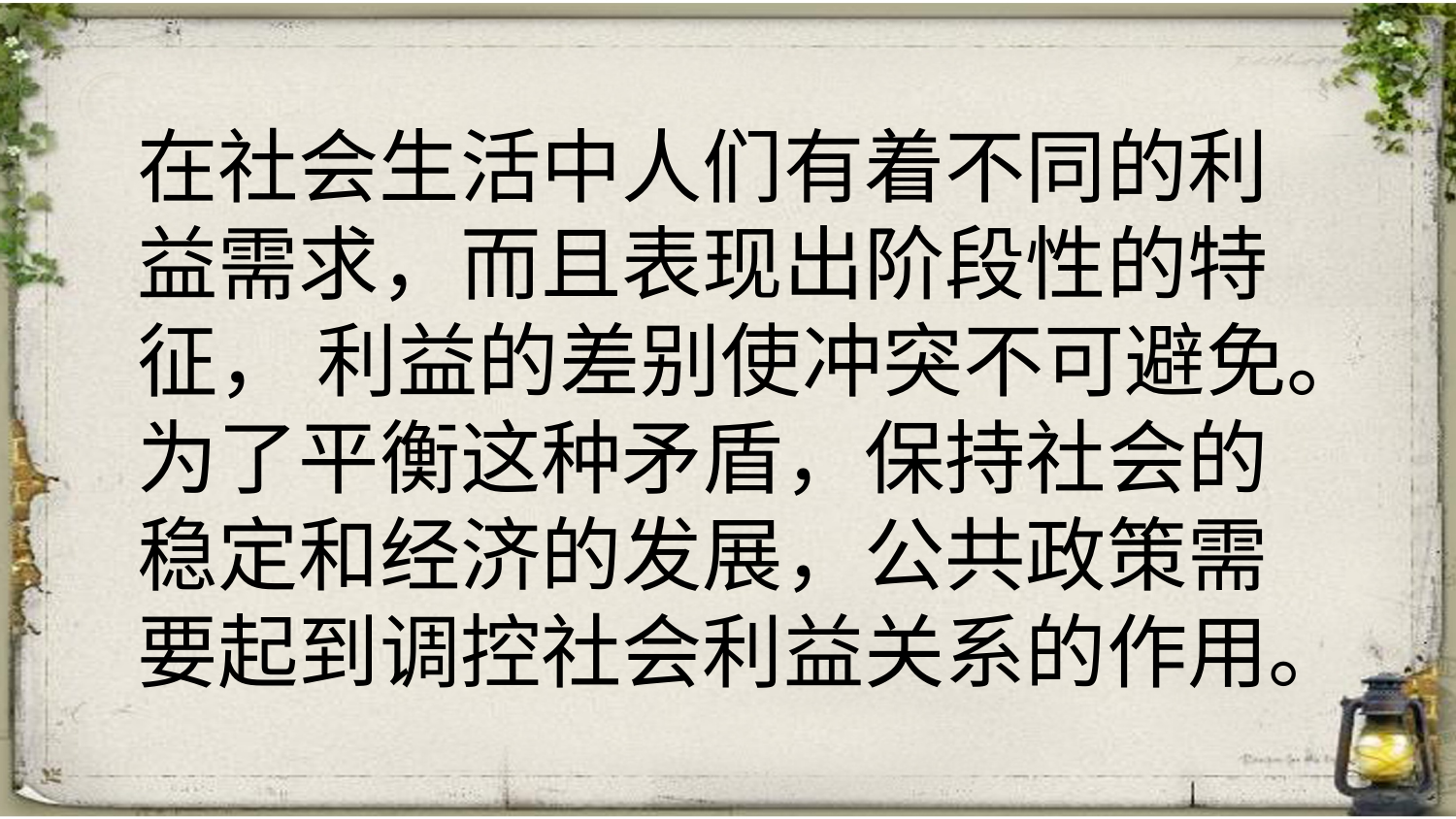

在社会生活中人们有着不同的利益需求，而且表现出阶段性的特征， 利益的差别使冲突不可避免。为了平衡这种矛盾，保持社会的稳定和经济的发展，公共政策需要起到调控社会利益关系的作用。